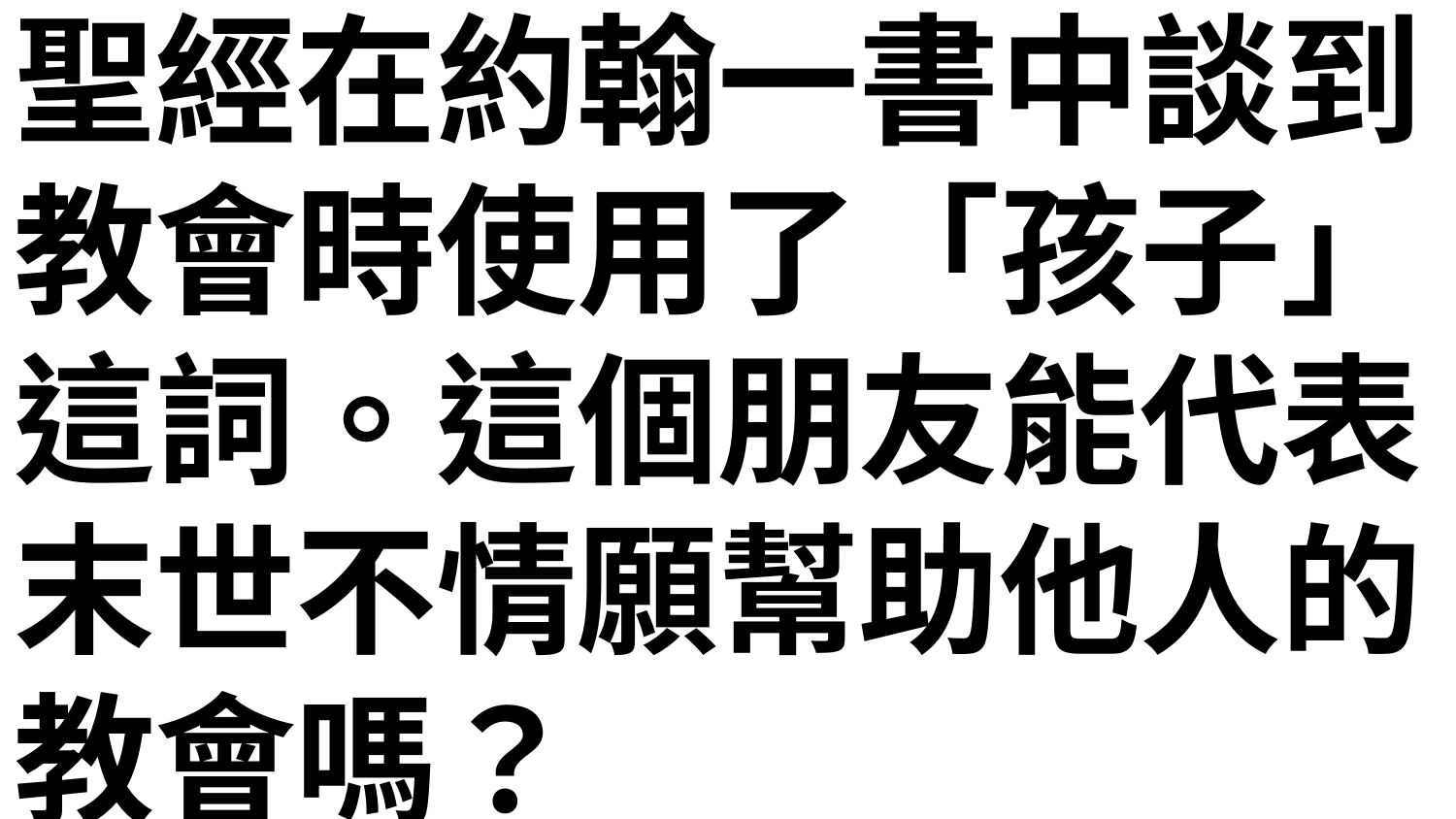

聖經在約翰一書中談到教會時使用了「孩子」這詞。這個朋友能代表末世不情願幫助他人的教會嗎？